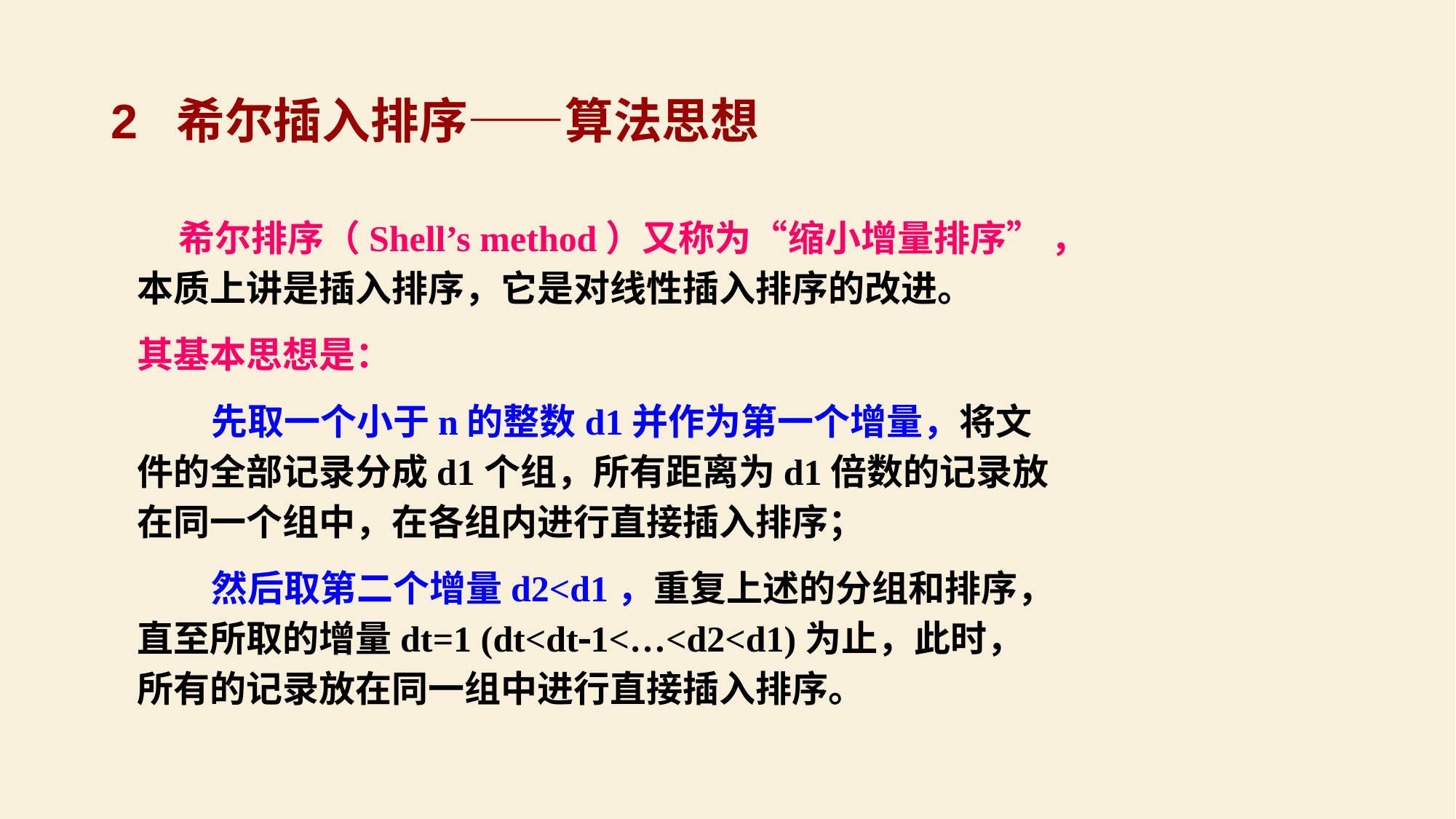

# 2  希尔插入排序——算法思想
    希尔排序（Shell’s method）又称为“缩小增量排序” ，本质上讲是插入排序，它是对线性插入排序的改进。
其基本思想是：
        先取一个小于n的整数d1并作为第一个增量，将文件的全部记录分成d1个组，所有距离为d1倍数的记录放在同一个组中，在各组内进行直接插入排序；
        然后取第二个增量d2<d1，重复上述的分组和排序，直至所取的增量dt=1 (dt<dt−1<…<d2<d1)为止，此时，所有的记录放在同一组中进行直接插入排序。